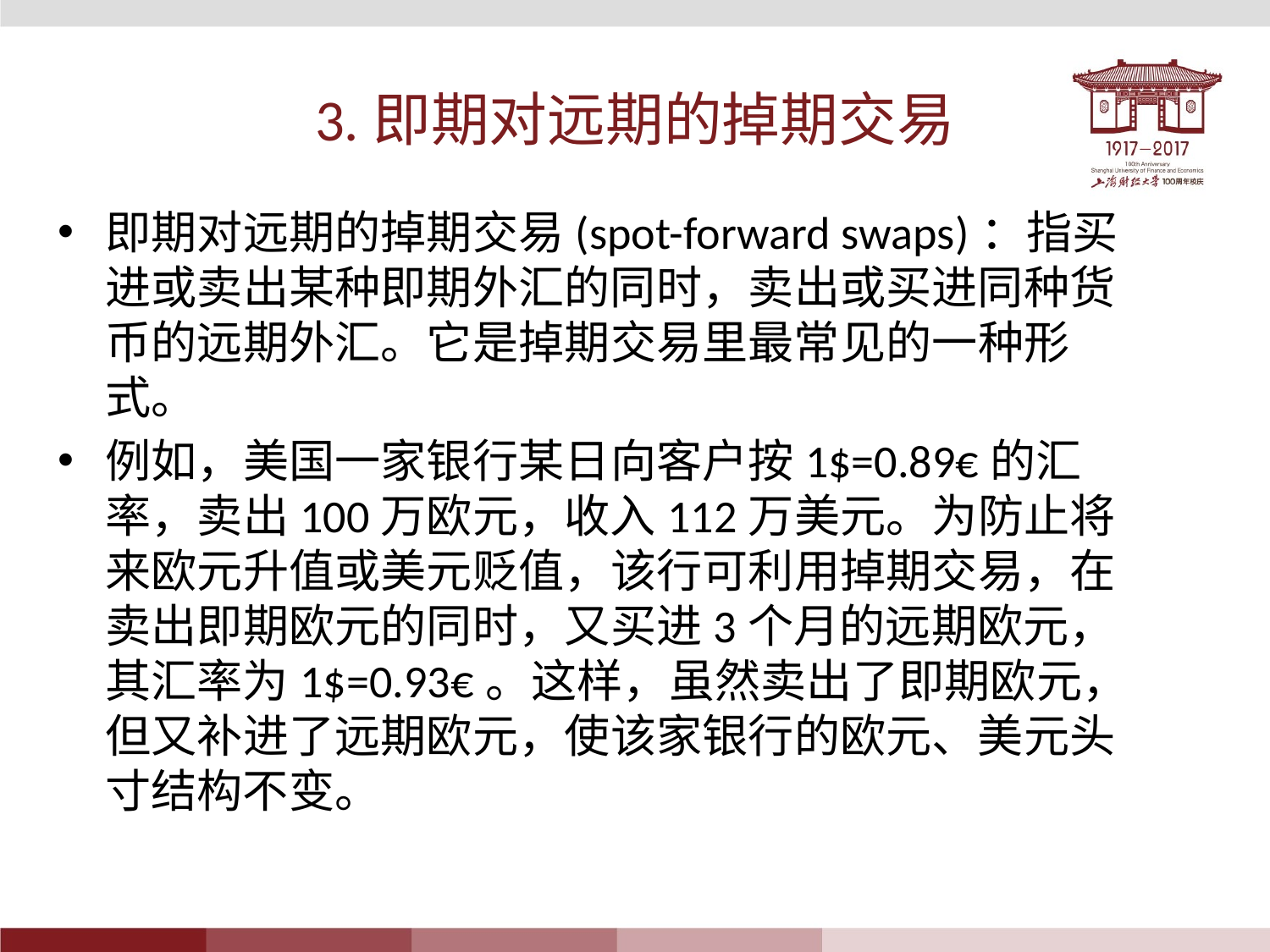

# 3.即期对远期的掉期交易
即期对远期的掉期交易(spot-forward swaps)：指买进或卖出某种即期外汇的同时，卖出或买进同种货币的远期外汇。它是掉期交易里最常见的一种形式。
例如，美国一家银行某日向客户按1$=0.89€的汇率，卖出100万欧元，收入112万美元。为防止将来欧元升值或美元贬值，该行可利用掉期交易，在卖出即期欧元的同时，又买进3个月的远期欧元，其汇率为1$=0.93€。这样，虽然卖出了即期欧元，但又补进了远期欧元，使该家银行的欧元、美元头寸结构不变。